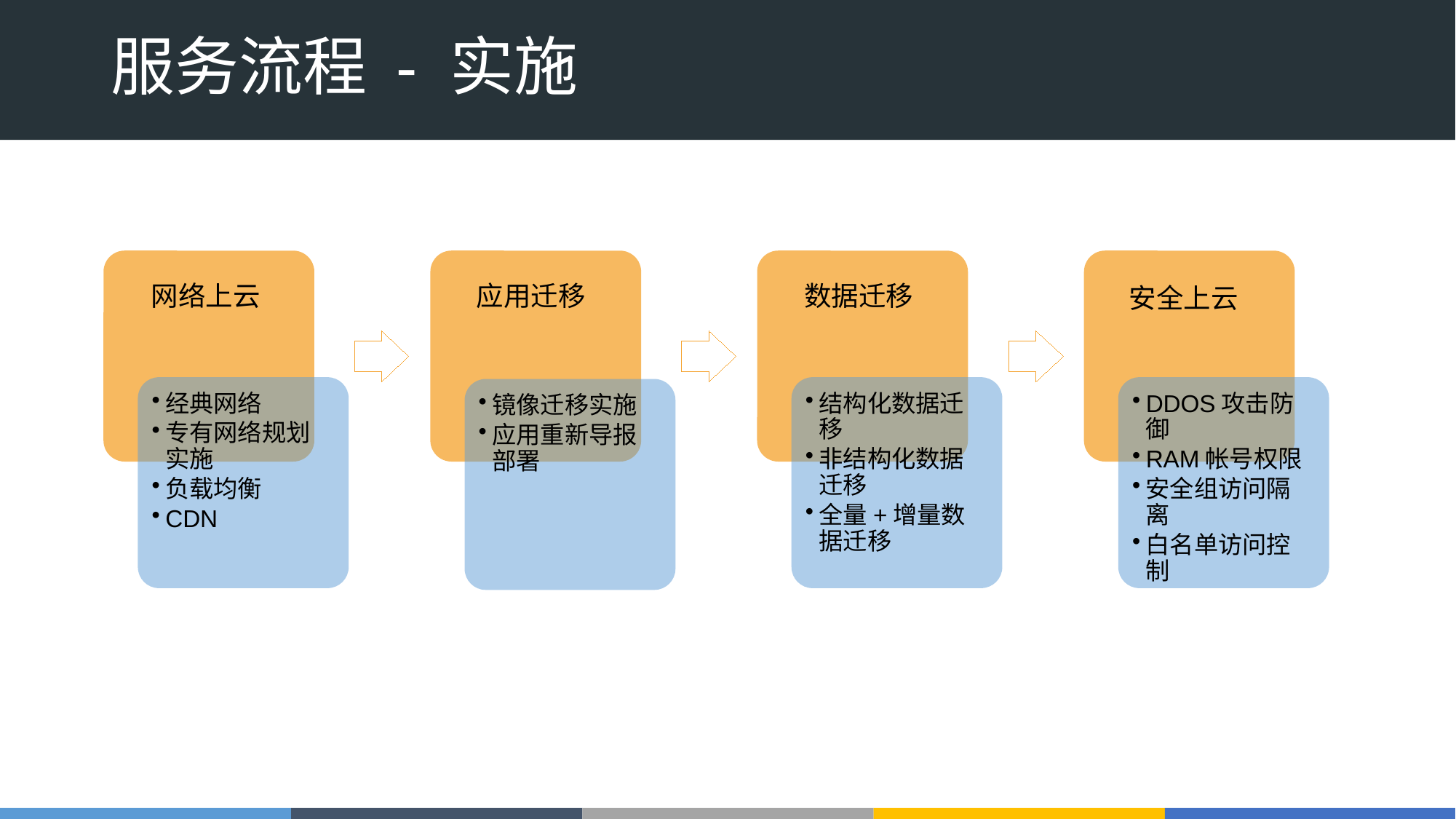

# 服务流程 - 实施

数据迁移
应用迁移
网络上云
安全上云

经典网络
专有网络规划实施
负载均衡
CDN
结构化数据迁移
非结构化数据迁移
全量+增量数据迁移
DDOS攻击防御
RAM帐号权限
安全组访问隔离
白名单访问控制

镜像迁移实施
应用重新导报部署